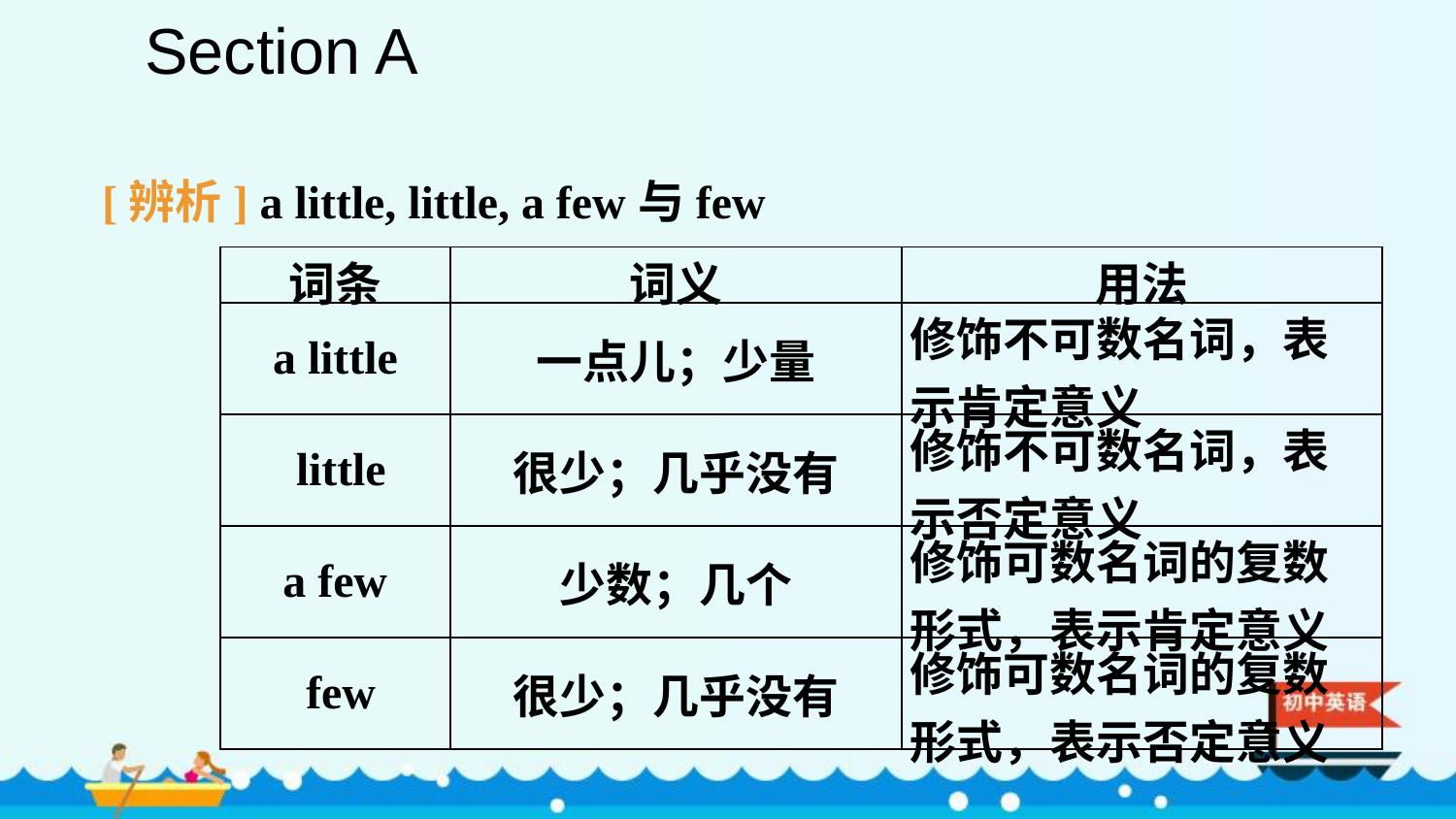

Section A
[辨析] a little, little, a few与few
| 词条 | 词义 | 用法 |
| --- | --- | --- |
| a little | 一点儿；少量 | 修饰不可数名词，表示肯定意义 |
| little | 很少；几乎没有 | 修饰不可数名词，表示否定意义 |
| a few | 少数；几个 | 修饰可数名词的复数形式，表示肯定意义 |
| few | 很少；几乎没有 | 修饰可数名词的复数形式，表示否定意义 |